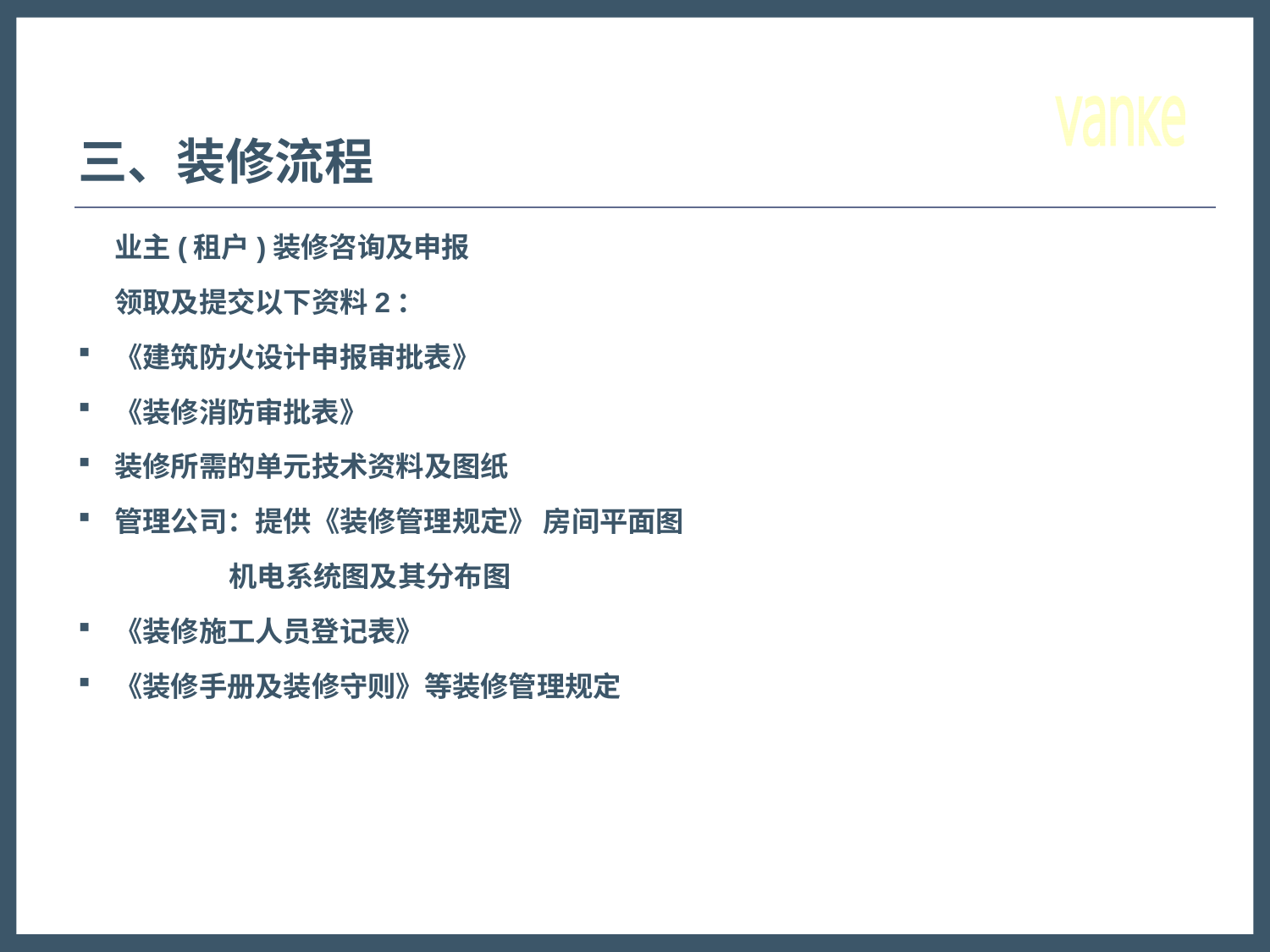

# 三、装修流程
业主(租户)装修咨询及申报
领取及提交以下资料2：
《建筑防火设计申报审批表》
《装修消防审批表》
装修所需的单元技术资料及图纸
管理公司：提供《装修管理规定》 房间平面图
                 机电系统图及其分布图
《装修施工人员登记表》
《装修手册及装修守则》等装修管理规定